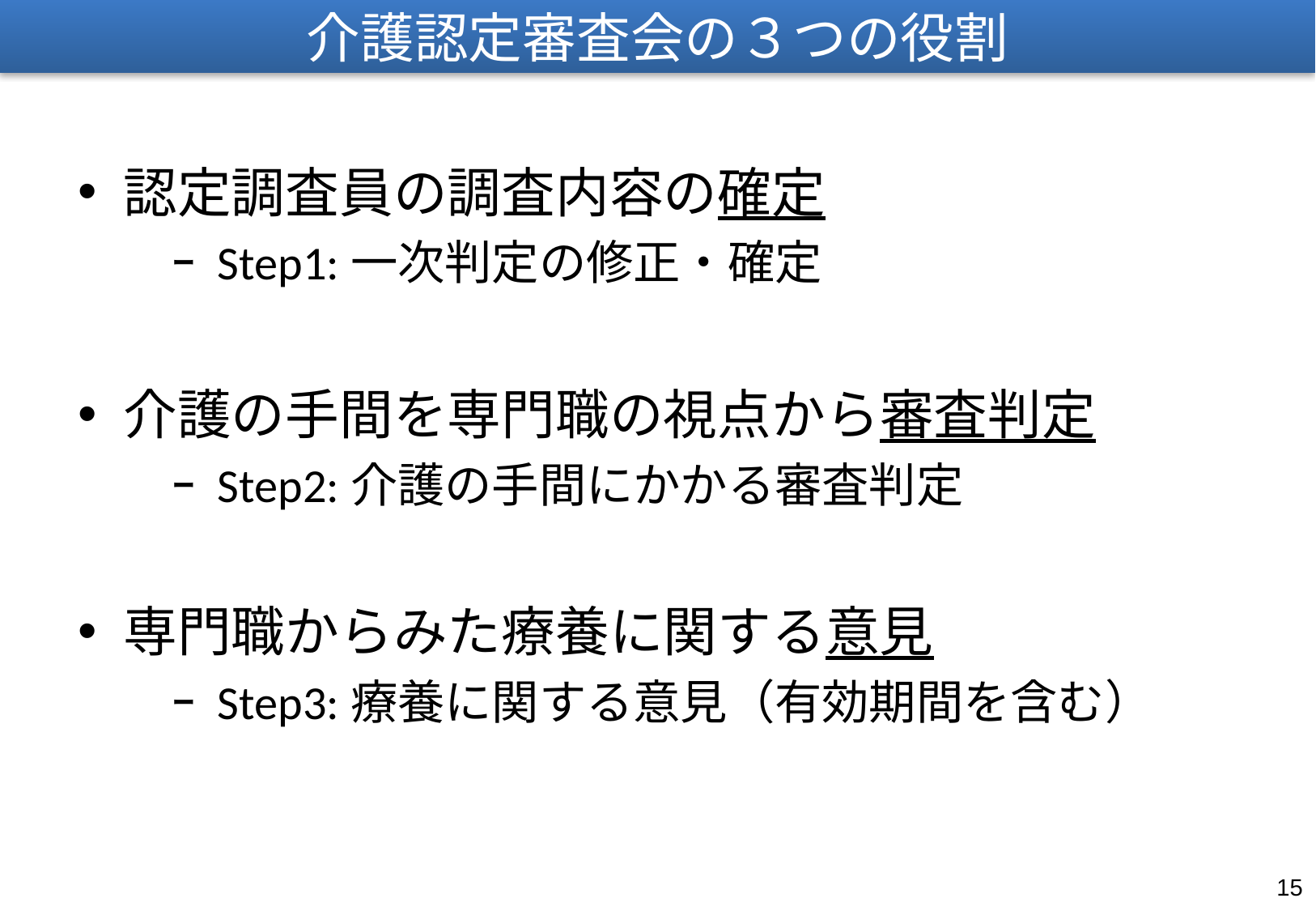

介護認定審査会の３つの役割
認定調査員の調査内容の確定
　　ｰ Step1:一次判定の修正・確定

介護の手間を専門職の視点から審査判定
　　ｰ Step2:介護の手間にかかる審査判定

専門職からみた療養に関する意見
　　ｰ Step3:療養に関する意見（有効期間を含む）
15